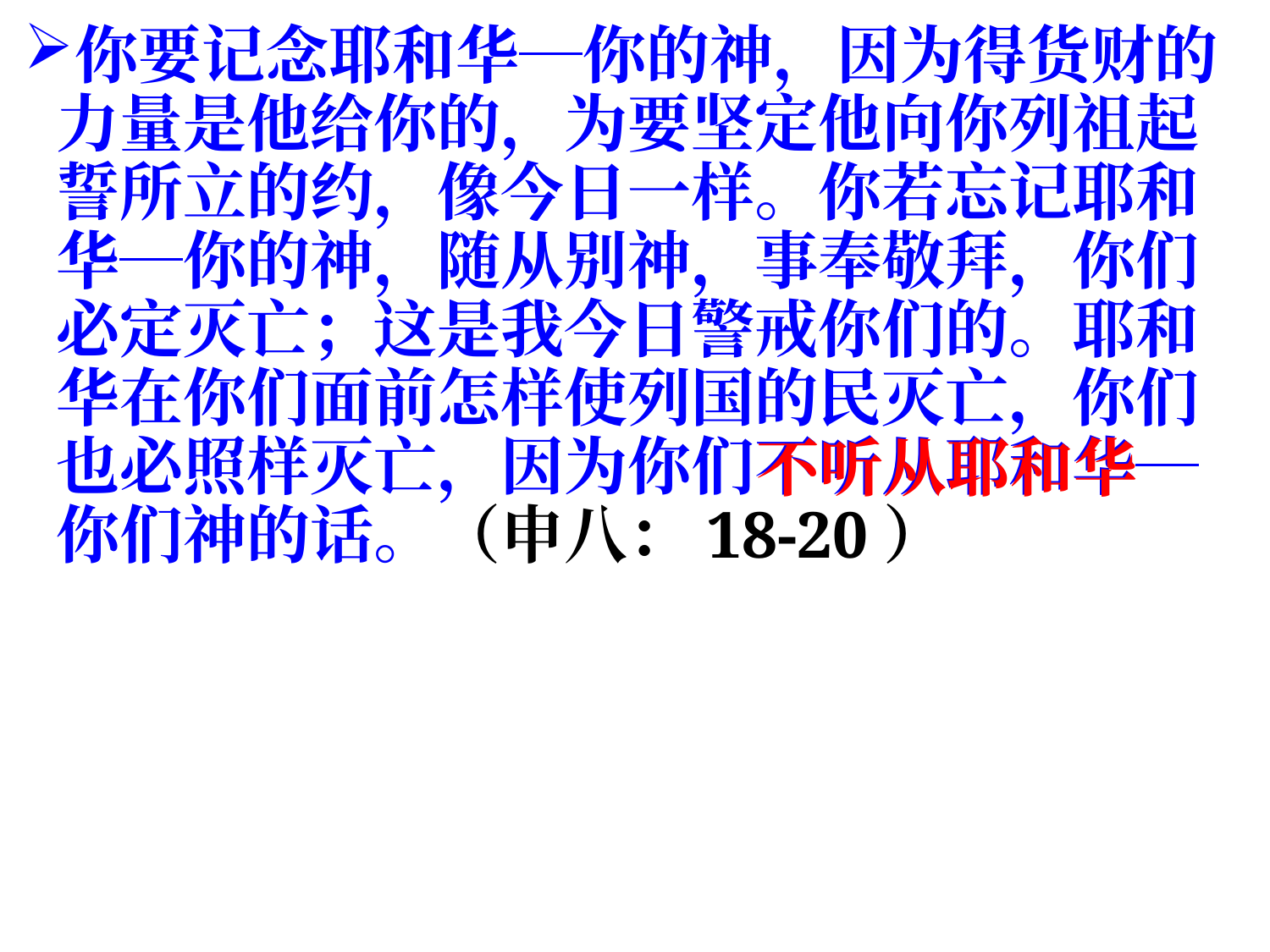

你要记念耶和华─你的神，因为得货财的力量是他给你的，为要坚定他向你列祖起誓所立的约，像今日一样。你若忘记耶和华─你的神，随从别神，事奉敬拜，你们必定灭亡；这是我今日警戒你们的。耶和华在你们面前怎样使列国的民灭亡，你们也必照样灭亡，因为你们不听从耶和华─你们神的话。（申八：18-20）

不听从耶和华